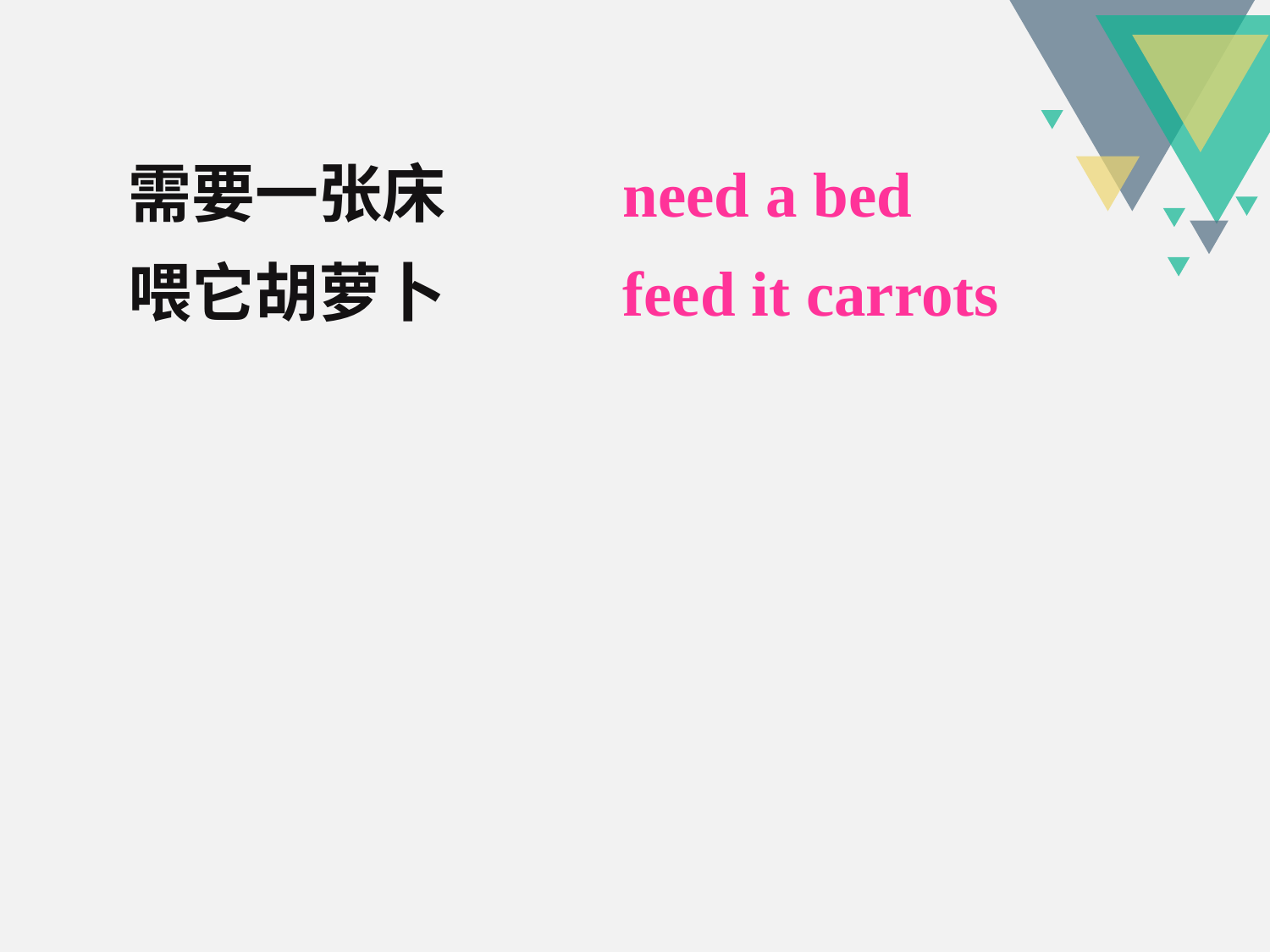

需要一张床
喂它胡萝卜

need a bed
feed it carrots